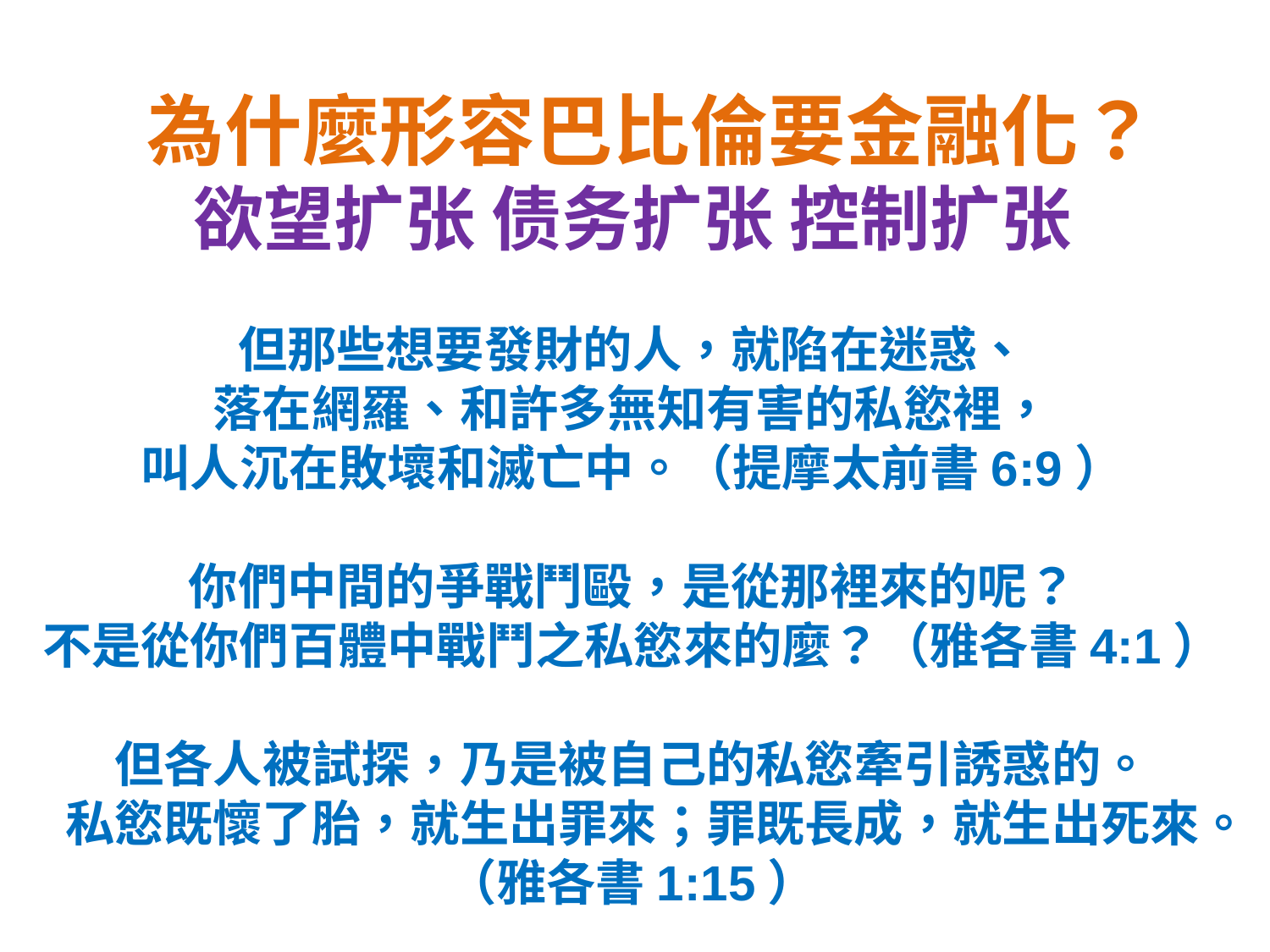

為什麼形容巴比倫要金融化？
欲望扩张 债务扩张 控制扩张

但那些想要發財的人，就陷在迷惑、
落在網羅、和許多無知有害的私慾裡，
叫人沉在敗壞和滅亡中。（提摩太前書6:9）

你們中間的爭戰鬥毆，是從那裡來的呢？
不是從你們百體中戰鬥之私慾來的麼？（雅各書4:1）

但各人被試探，乃是被自己的私慾牽引誘惑的。
私慾既懷了胎，就生出罪來；罪既長成，就生出死來。
（雅各書1:15）

数字时代神的蓝图｜命・钱・爱